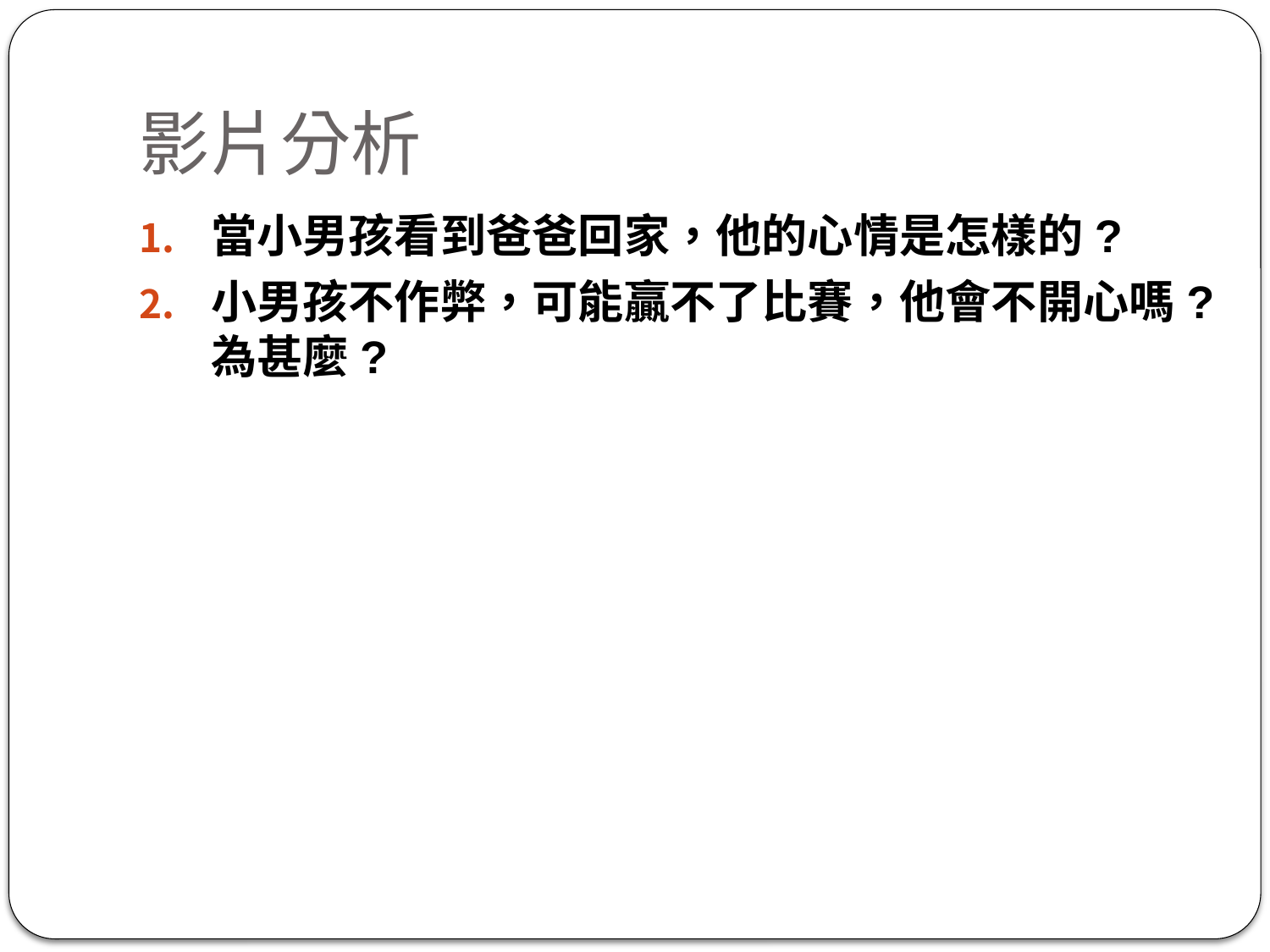

# 影片分析
當小男孩看到爸爸回家，他的心情是怎樣的?
小男孩不作弊，可能贏不了比賽，他會不開心嗎?為甚麼?